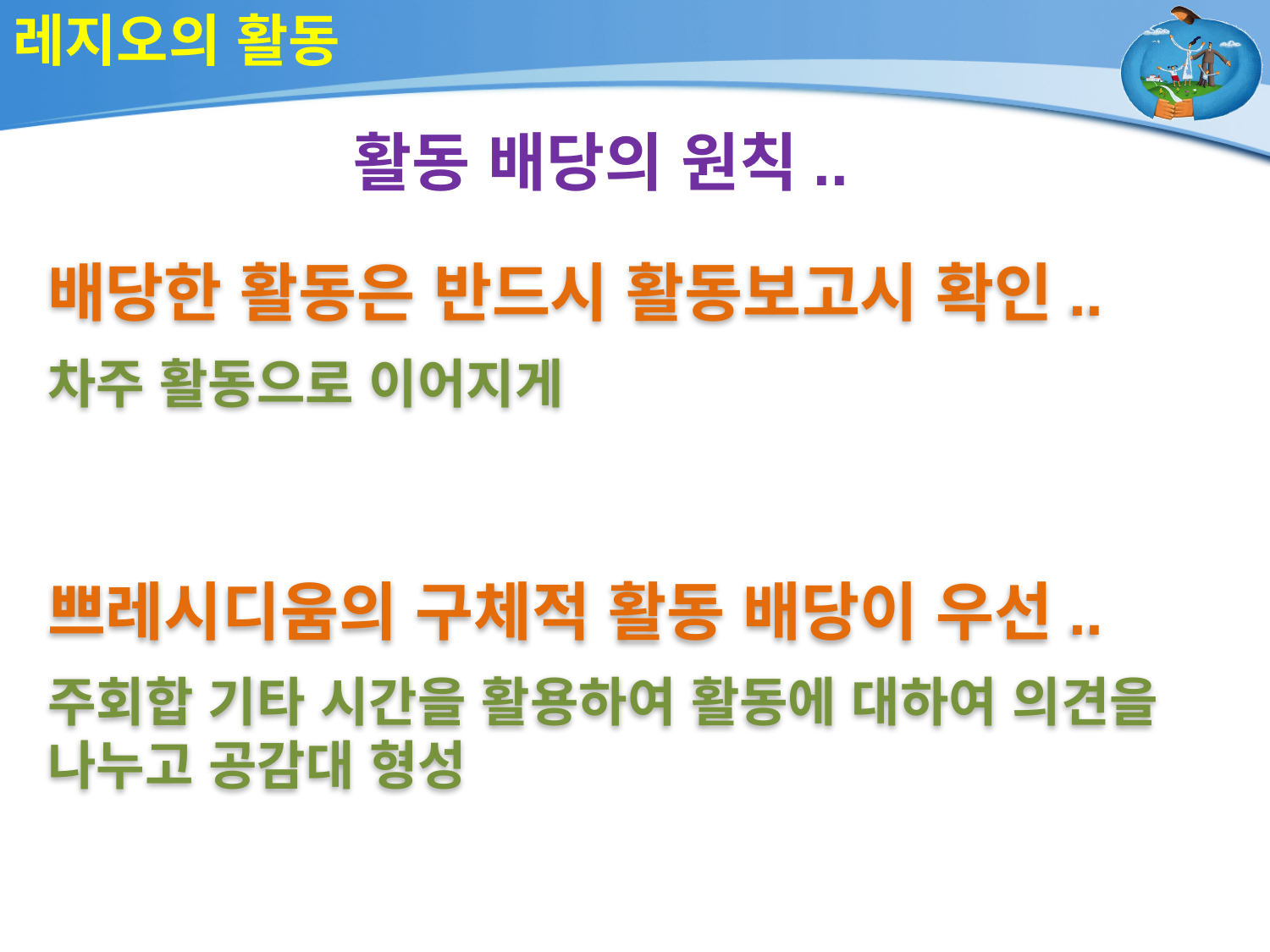

# 레지오의 활동
활동 배당의 원칙..
배당한 활동은 반드시 활동보고시 확인..
차주 활동으로 이어지게
쁘레시디움의 구체적 활동 배당이 우선..
주회합 기타 시간을 활용하여 활동에 대하여 의견을 나누고 공감대 형성